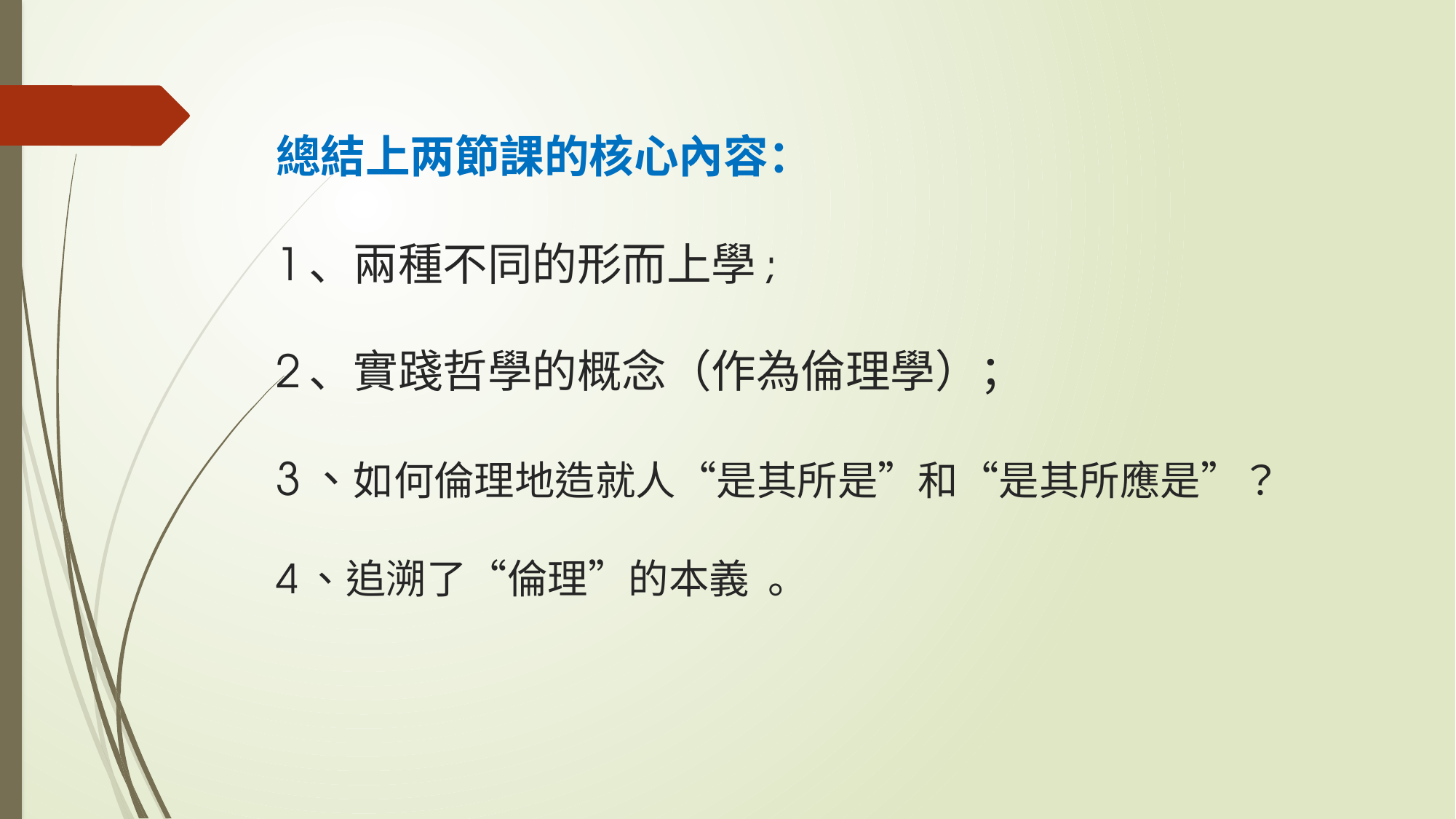

# 總結上两節課的核心內容： 1、兩種不同的形而上學; 2、實踐哲學的概念（作為倫理學）； 3、如何倫理地造就人“是其所是”和“是其所應是”？ 4、追溯了“倫理”的本義  。